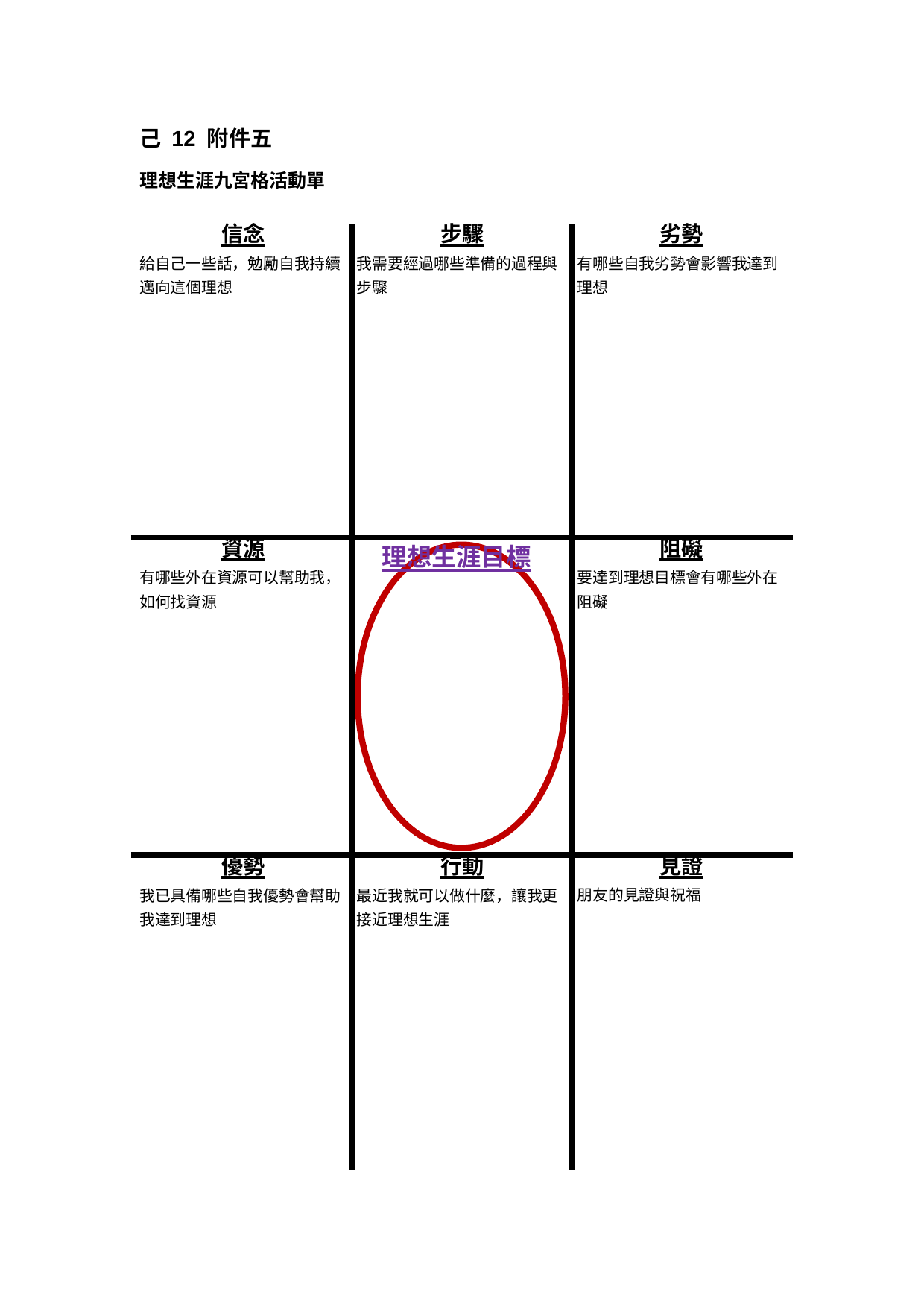

己 12 附件五
理想生涯九宮格活動單
| 信念 給自己一些話，勉勵自我持續 邁向這個理想 | 步驟 我需要經過哪些準備的過程與 步驟 | 劣勢 有哪些自我劣勢會影響我達到 理想 |
| --- | --- | --- |
| 資源 有哪些外在資源可以幫助我， 如何找資源 | 理想生涯目標 | 阻礙 要達到理想目標會有哪些外在 阻礙 |
| 優勢 我已具備哪些自我優勢會幫助 我達到理想 | 行動 最近我就可以做什麼，讓我更 接近理想生涯 | 見證 朋友的見證與祝福 |